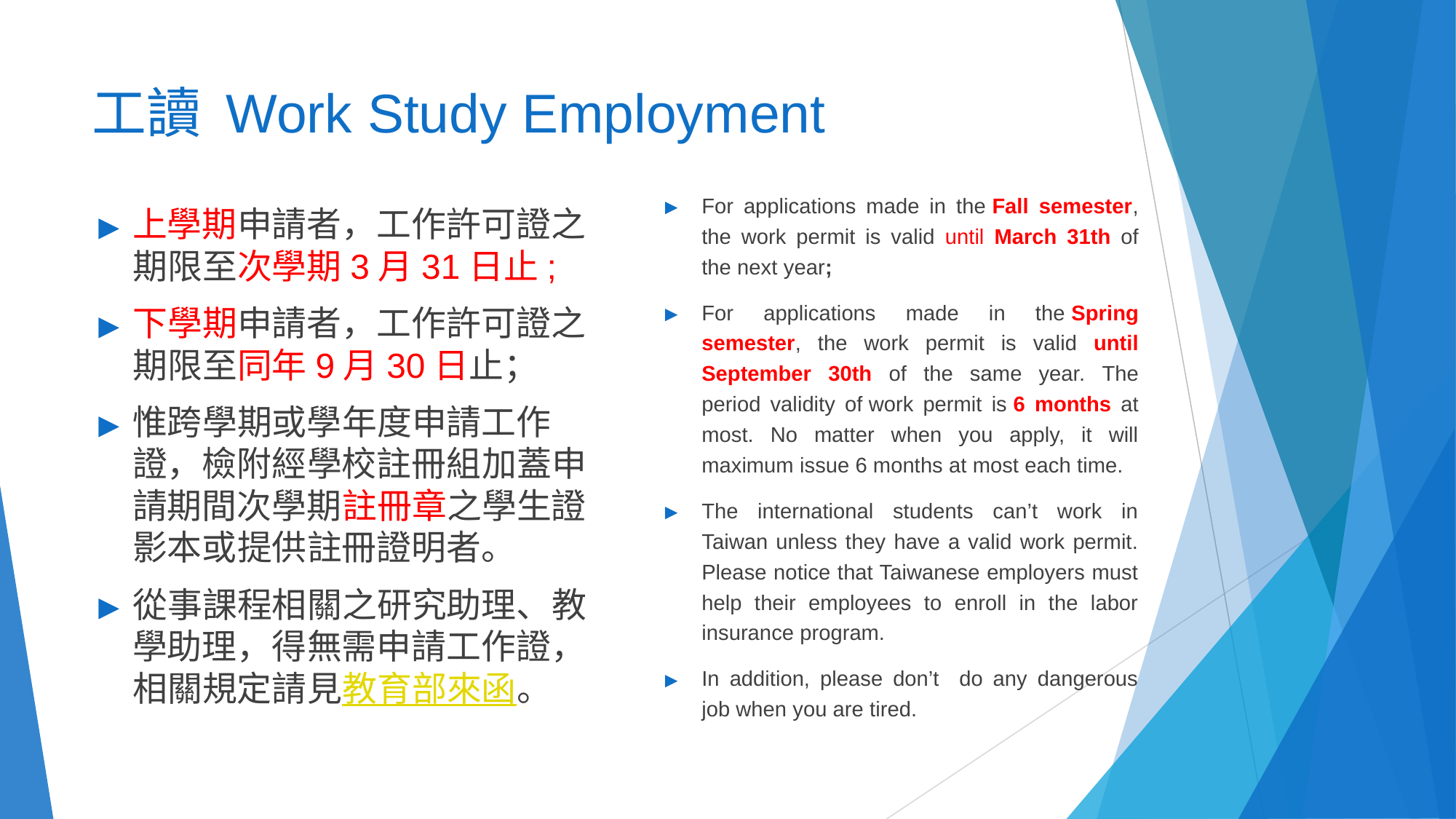

# 工讀 Work Study Employment
For applications made in the Fall semester, the work permit is valid until March 31th of the next year;
For applications made in the Spring semester, the work permit is valid until September 30th of the same year. The period validity of work permit is 6 months at most. No matter when you apply, it will maximum issue 6 months at most each time.
The international students can’t work in Taiwan unless they have a valid work permit. Please notice that Taiwanese employers must help their employees to enroll in the labor insurance program.
In addition, please don’t  do any dangerous job when you are tired.
上學期申請者，工作許可證之期限至次學期3月31日止;
下學期申請者，工作許可證之期限至同年9月30日止；
惟跨學期或學年度申請工作證，檢附經學校註冊組加蓋申請期間次學期註冊章之學生證影本或提供註冊證明者。
從事課程相關之研究助理、教學助理，得無需申請工作證，相關規定請見教育部來函。